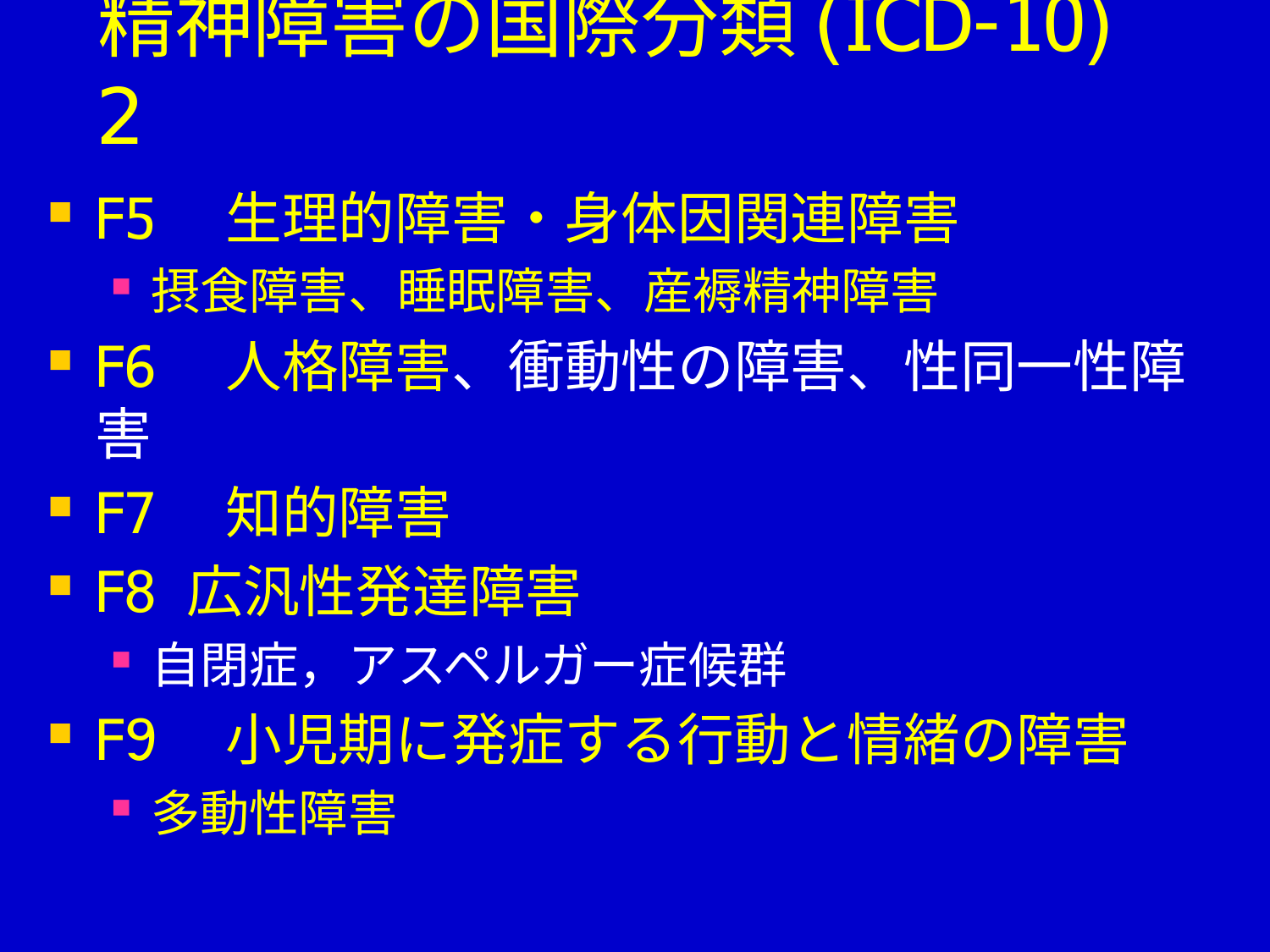

# 精神障害の国際分類(ICD-10)　2
F5　生理的障害・身体因関連障害
摂食障害、睡眠障害、産褥精神障害
F6　人格障害、衝動性の障害、性同一性障害
F7　知的障害
F8 広汎性発達障害
自閉症，アスペルガー症候群
F9　小児期に発症する行動と情緒の障害
多動性障害